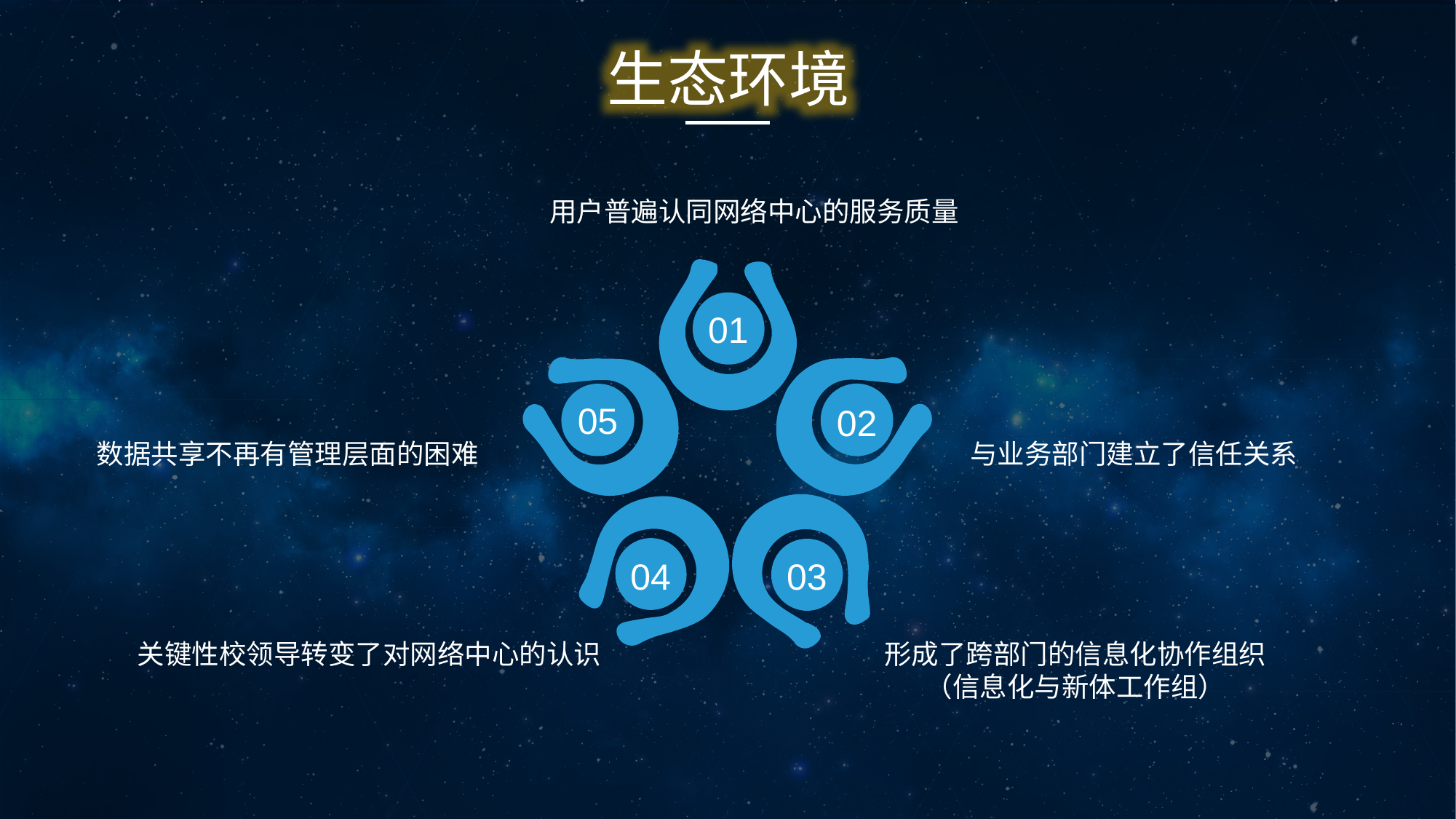

生态环境
用户普遍认同网络中心的服务质量

01

05
02
数据共享不再有管理层面的困难
与业务部门建立了信任关系

04
03
关键性校领导转变了对网络中心的认识
形成了跨部门的信息化协作组织
（信息化与新体工作组）